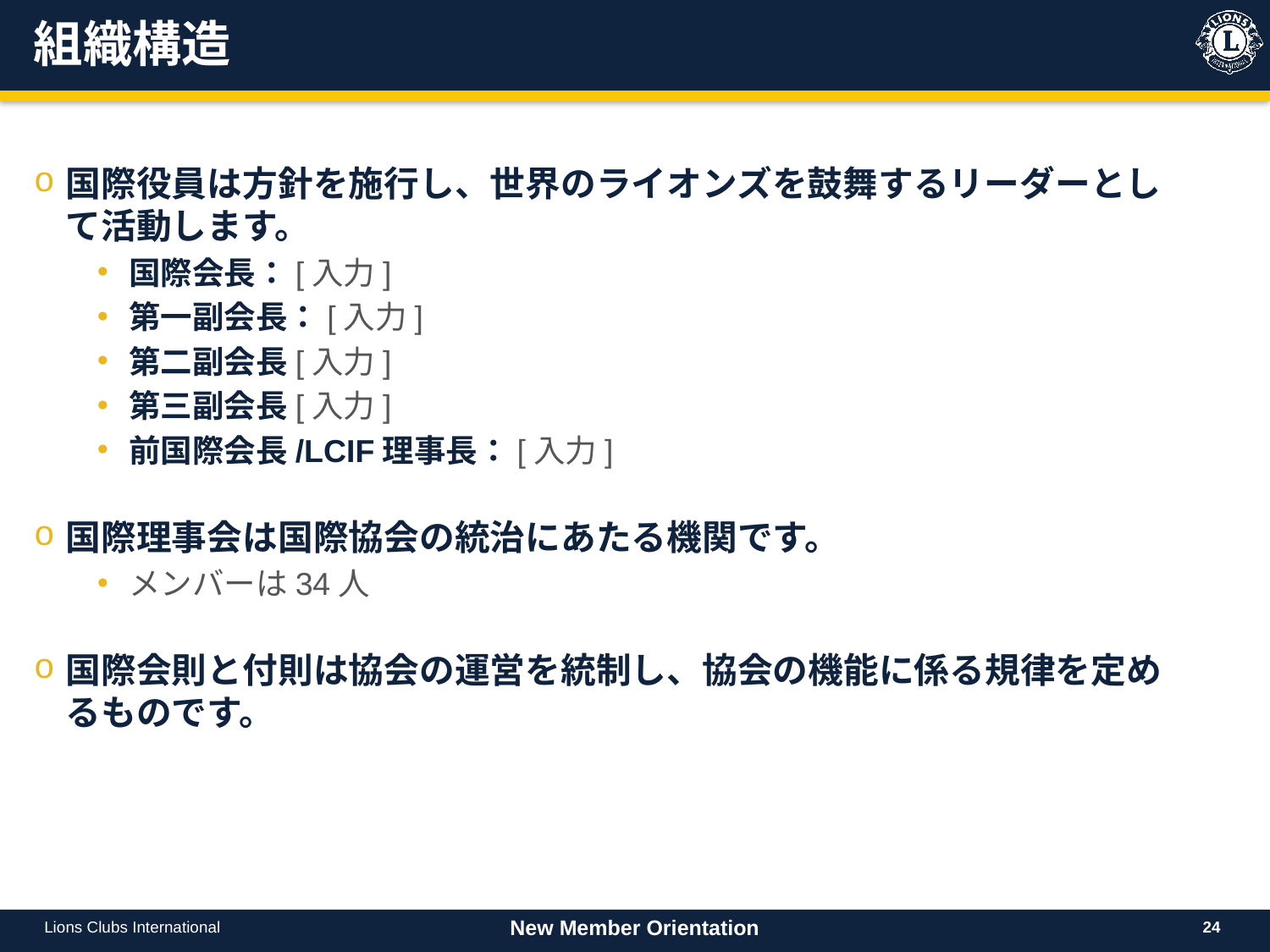

# 組織構造
国際役員は方針を施行し、世界のライオンズを鼓舞するリーダーとして活動します。
国際会長：[入力]
第一副会長：[入力]
第二副会長[入力]
第三副会長[入力]
前国際会長/LCIF理事長：[入力]

国際理事会は国際協会の統治にあたる機関です。
メンバーは34人

国際会則と付則は協会の運営を統制し、協会の機能に係る規律を定めるものです。